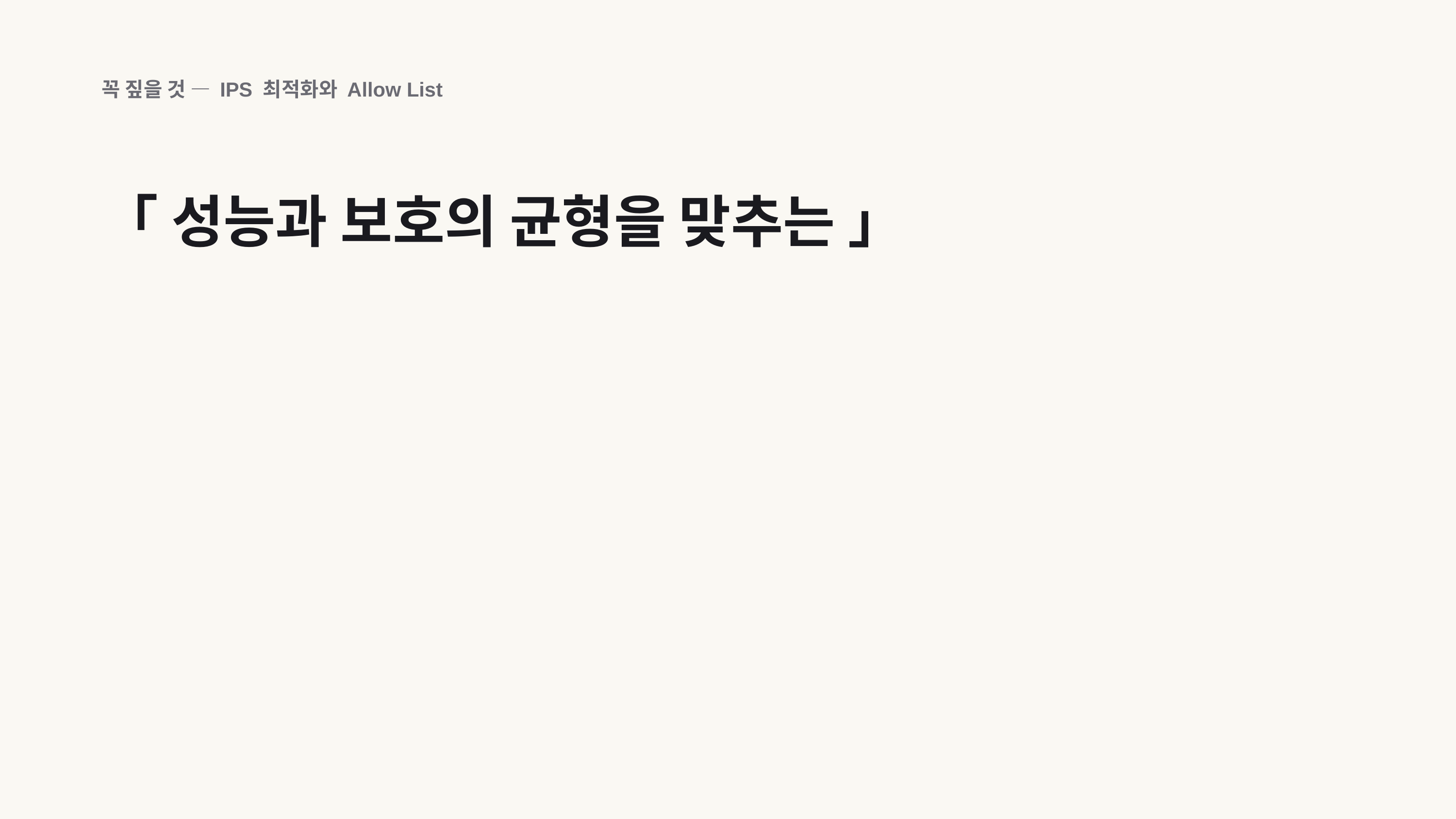

꼭 짚을 것 — IPS 최적화와 Allow List
「 성능과 보호의 균형을 맞추는 」